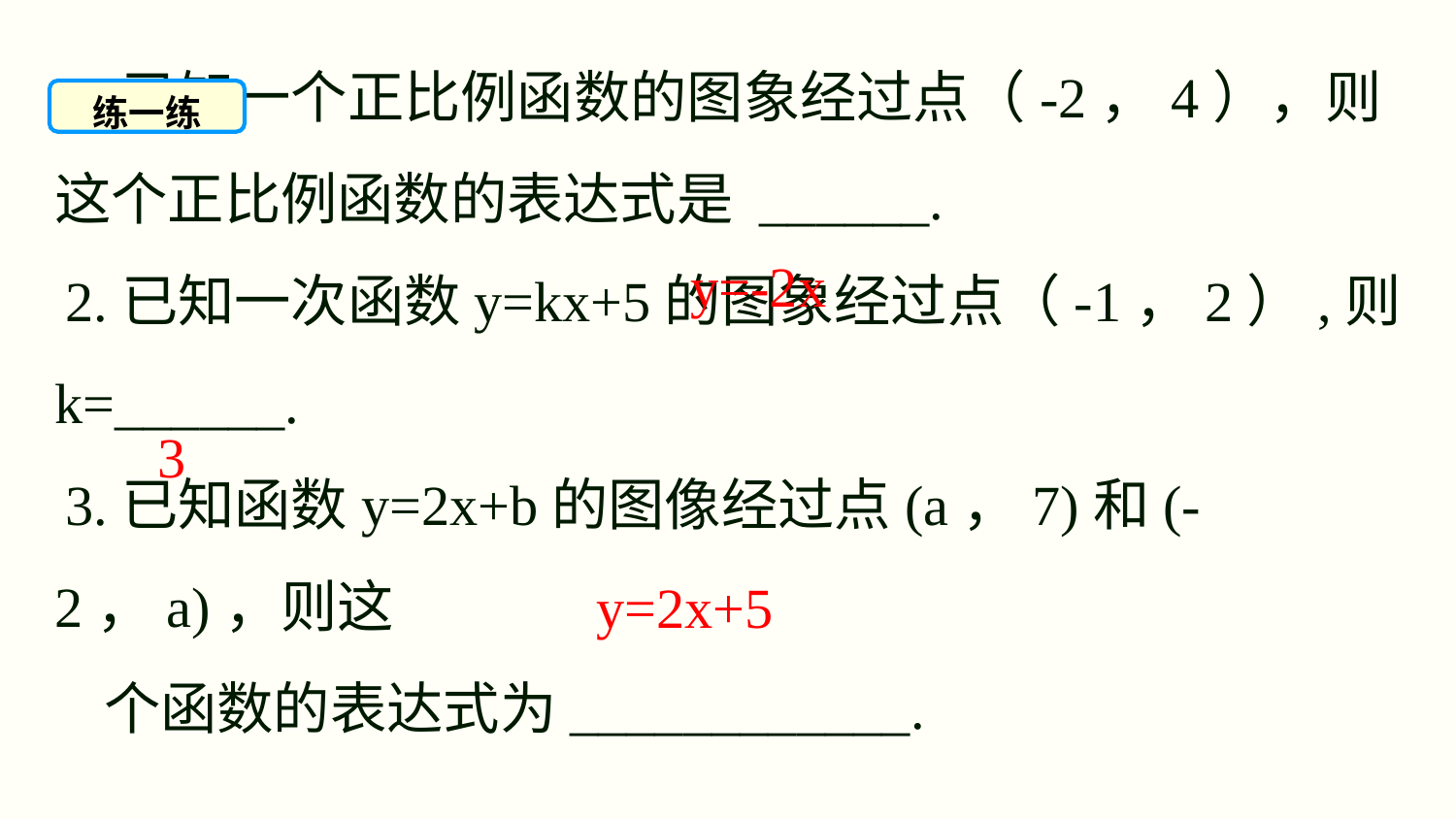

1.已知一个正比例函数的图象经过点（-2，4），则这个正比例函数的表达式是 ______.
2.已知一次函数y=kx+5的图象经过点（-1，2）,则k=______.
3.已知函数y=2x+b的图像经过点(a，7)和(-2，a)，则这
  个函数的表达式为____________.
练一练
y=-2x

3
y=2x+5